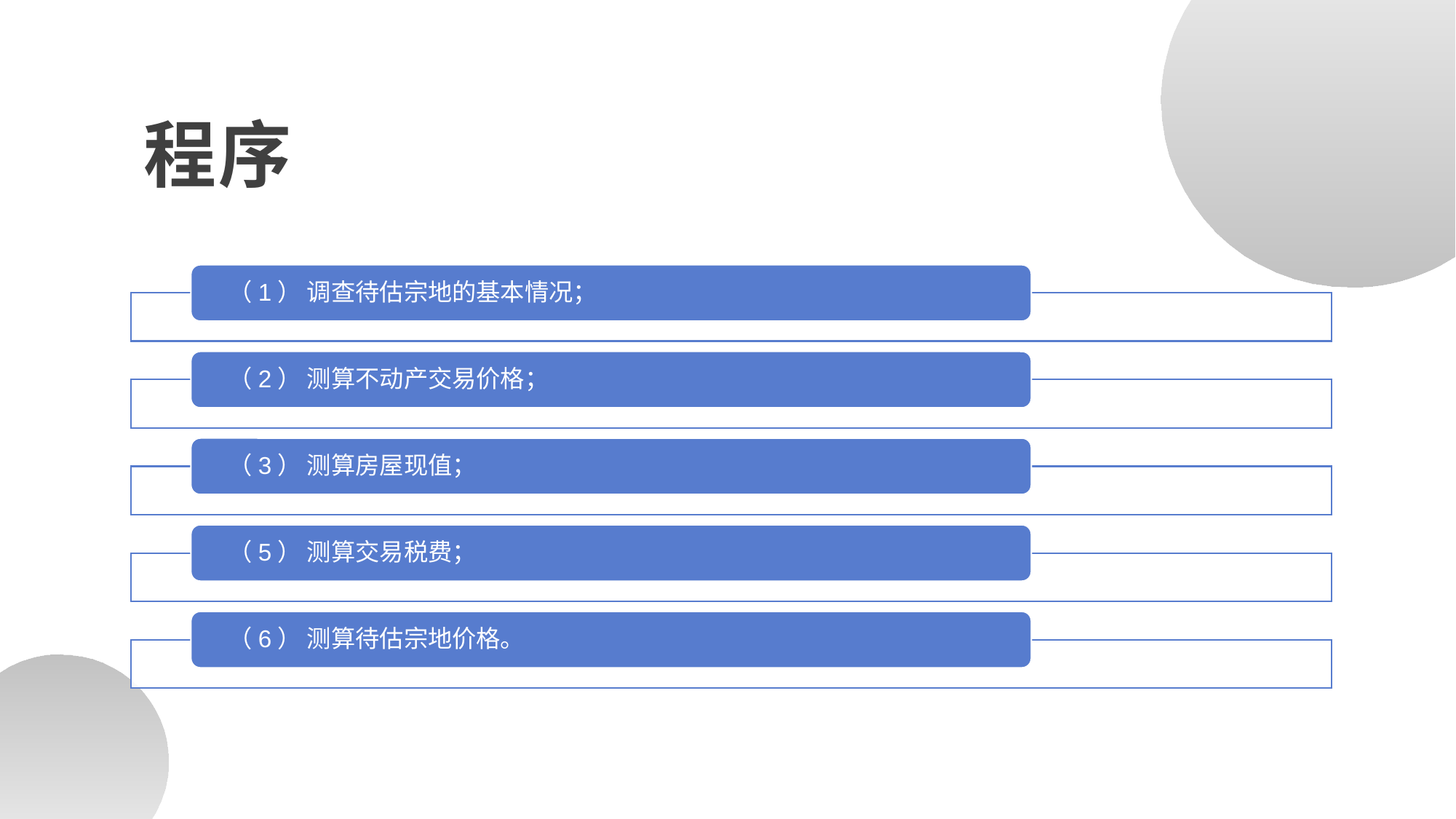

程序
（1） 调查待估宗地的基本情况；
（2） 测算不动产交易价格；
（3） 测算房屋现值；
（5） 测算交易税费；
（6） 测算待估宗地价格。